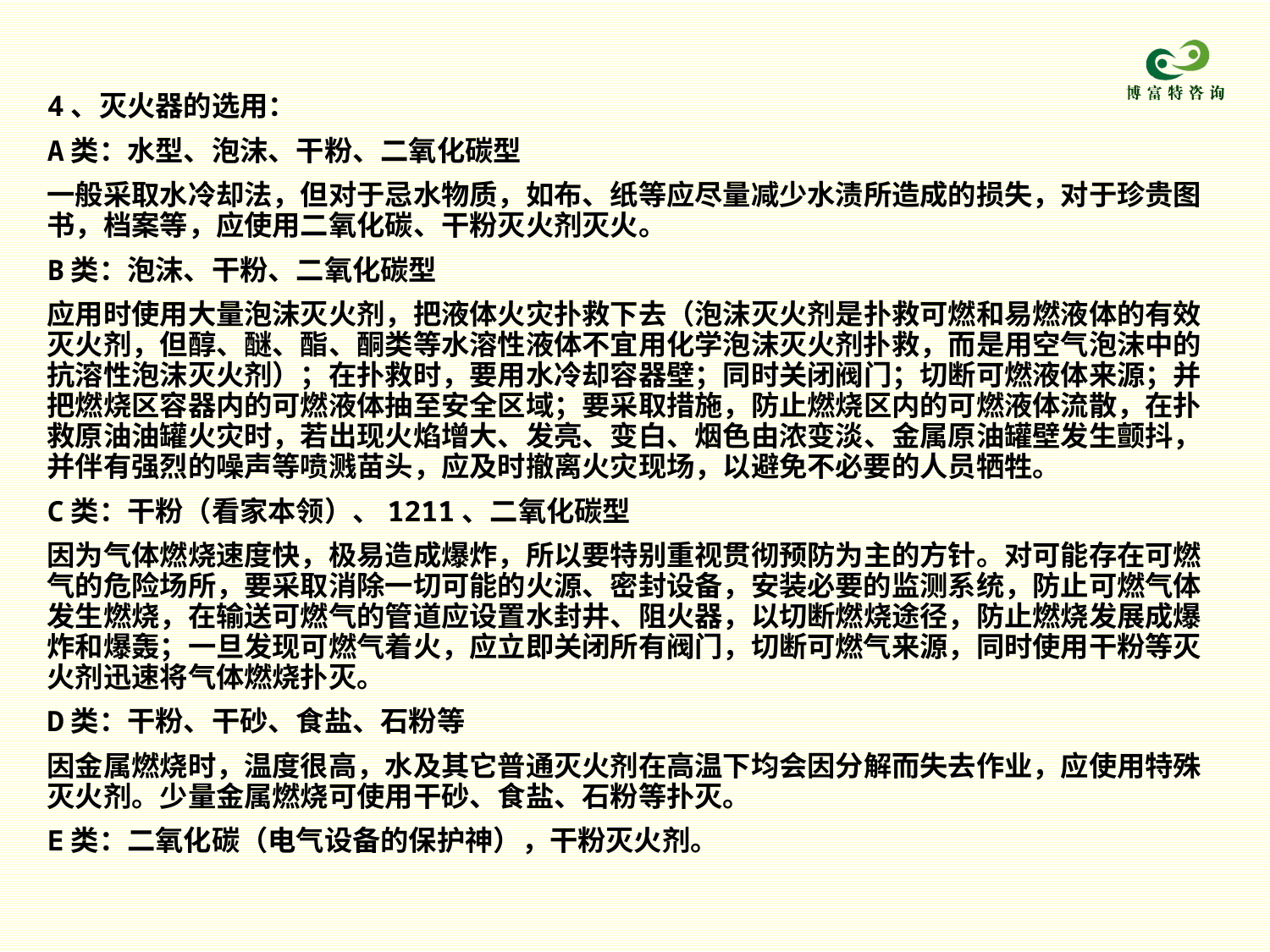

4、灭火器的选用：
A类：水型、泡沫、干粉、二氧化碳型
一般采取水冷却法，但对于忌水物质，如布、纸等应尽量减少水渍所造成的损失，对于珍贵图书，档案等，应使用二氧化碳、干粉灭火剂灭火。
B类：泡沫、干粉、二氧化碳型
应用时使用大量泡沫灭火剂，把液体火灾扑救下去（泡沫灭火剂是扑救可燃和易燃液体的有效灭火剂，但醇、醚、酯、酮类等水溶性液体不宜用化学泡沫灭火剂扑救，而是用空气泡沫中的抗溶性泡沫灭火剂）；在扑救时，要用水冷却容器壁；同时关闭阀门；切断可燃液体来源；并把燃烧区容器内的可燃液体抽至安全区域；要采取措施，防止燃烧区内的可燃液体流散，在扑救原油油罐火灾时，若出现火焰增大、发亮、变白、烟色由浓变淡、金属原油罐壁发生颤抖，并伴有强烈的噪声等喷溅苗头，应及时撤离火灾现场，以避免不必要的人员牺牲。
C类：干粉（看家本领）、1211、二氧化碳型
因为气体燃烧速度快，极易造成爆炸，所以要特别重视贯彻预防为主的方针。对可能存在可燃气的危险场所，要采取消除一切可能的火源、密封设备，安装必要的监测系统，防止可燃气体发生燃烧，在输送可燃气的管道应设置水封井、阻火器，以切断燃烧途径，防止燃烧发展成爆炸和爆轰；一旦发现可燃气着火，应立即关闭所有阀门，切断可燃气来源，同时使用干粉等灭火剂迅速将气体燃烧扑灭。
D类：干粉、干砂、食盐、石粉等
因金属燃烧时，温度很高，水及其它普通灭火剂在高温下均会因分解而失去作业，应使用特殊灭火剂。少量金属燃烧可使用干砂、食盐、石粉等扑灭。
E类：二氧化碳（电气设备的保护神），干粉灭火剂。